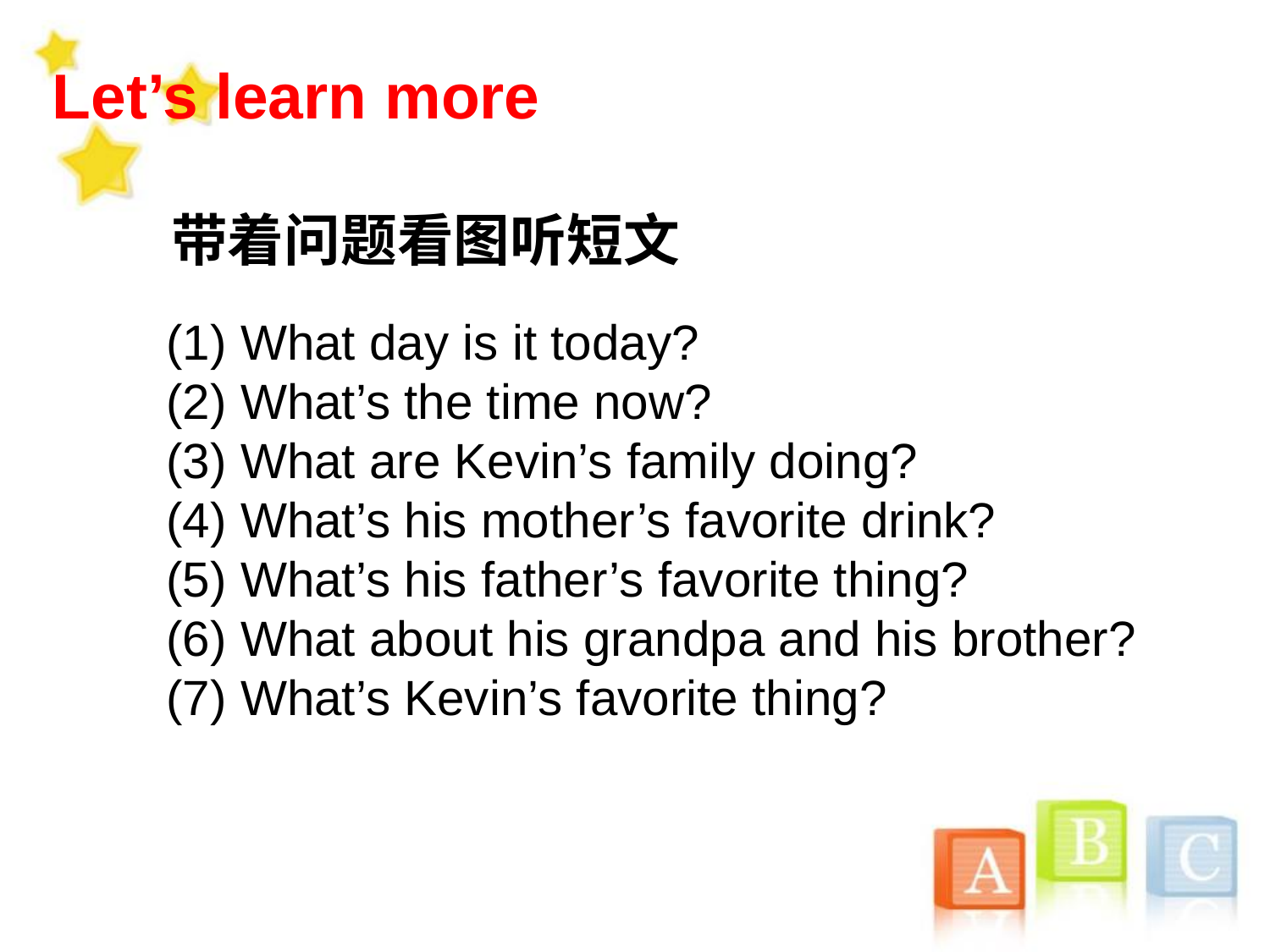

Let’s learn more
带着问题看图听短文
(1) What day is it today?
(2) What’s the time now?
(3) What are Kevin’s family doing?
(4) What’s his mother’s favorite drink?
(5) What’s his father’s favorite thing?
(6) What about his grandpa and his brother?
(7) What’s Kevin’s favorite thing?